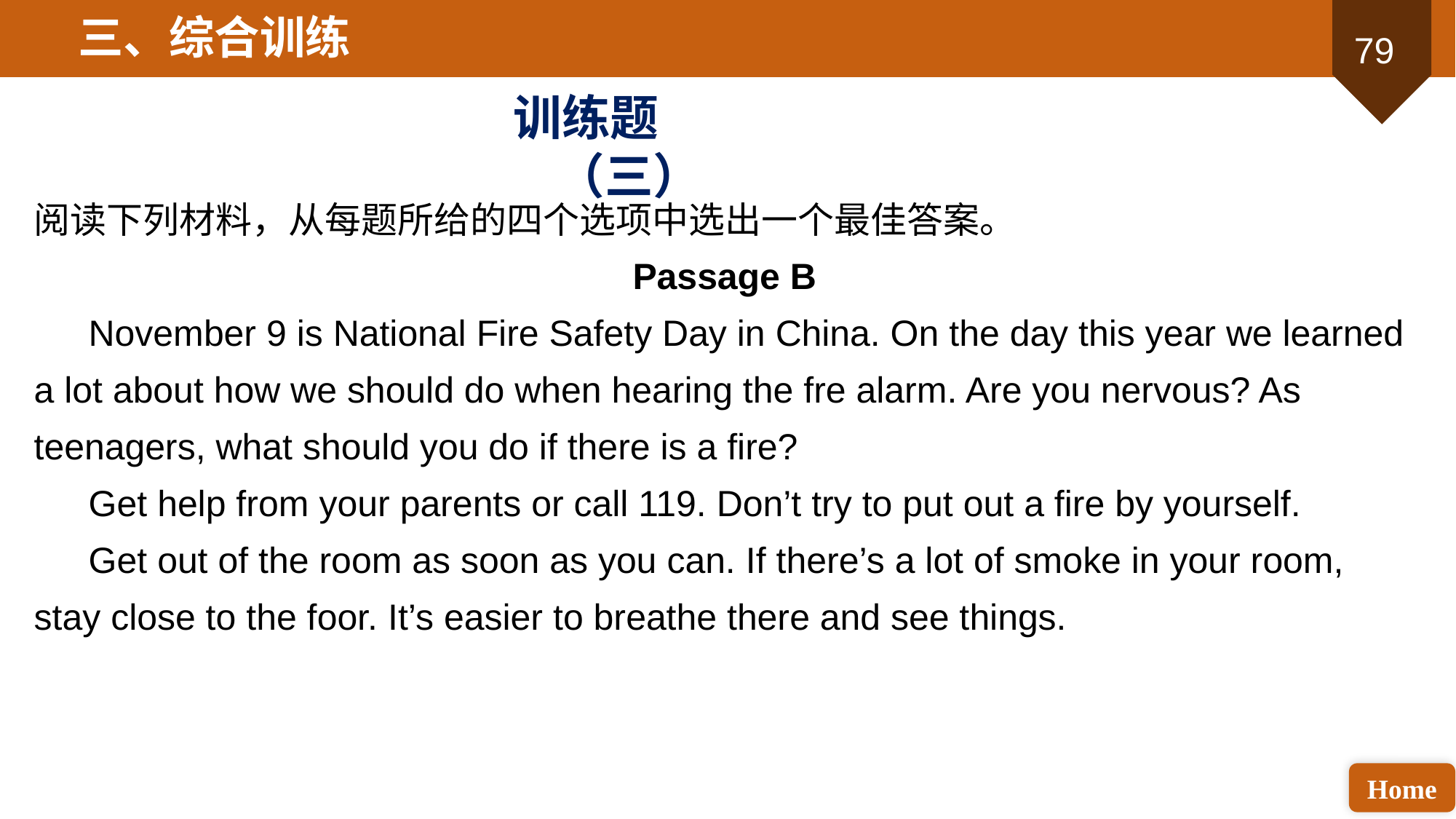

三、综合训练
训练题（三）
阅读下列材料，从每题所给的四个选项中选出一个最佳答案。
Passage B
November 9 is National Fire Safety Day in China. On the day this year we learned a lot about how we should do when hearing the fre alarm. Are you nervous? As teenagers, what should you do if there is a fire?
Get help from your parents or call 119. Don’t try to put out a fire by yourself.
Get out of the room as soon as you can. If there’s a lot of smoke in your room, stay close to the foor. It’s easier to breathe there and see things.